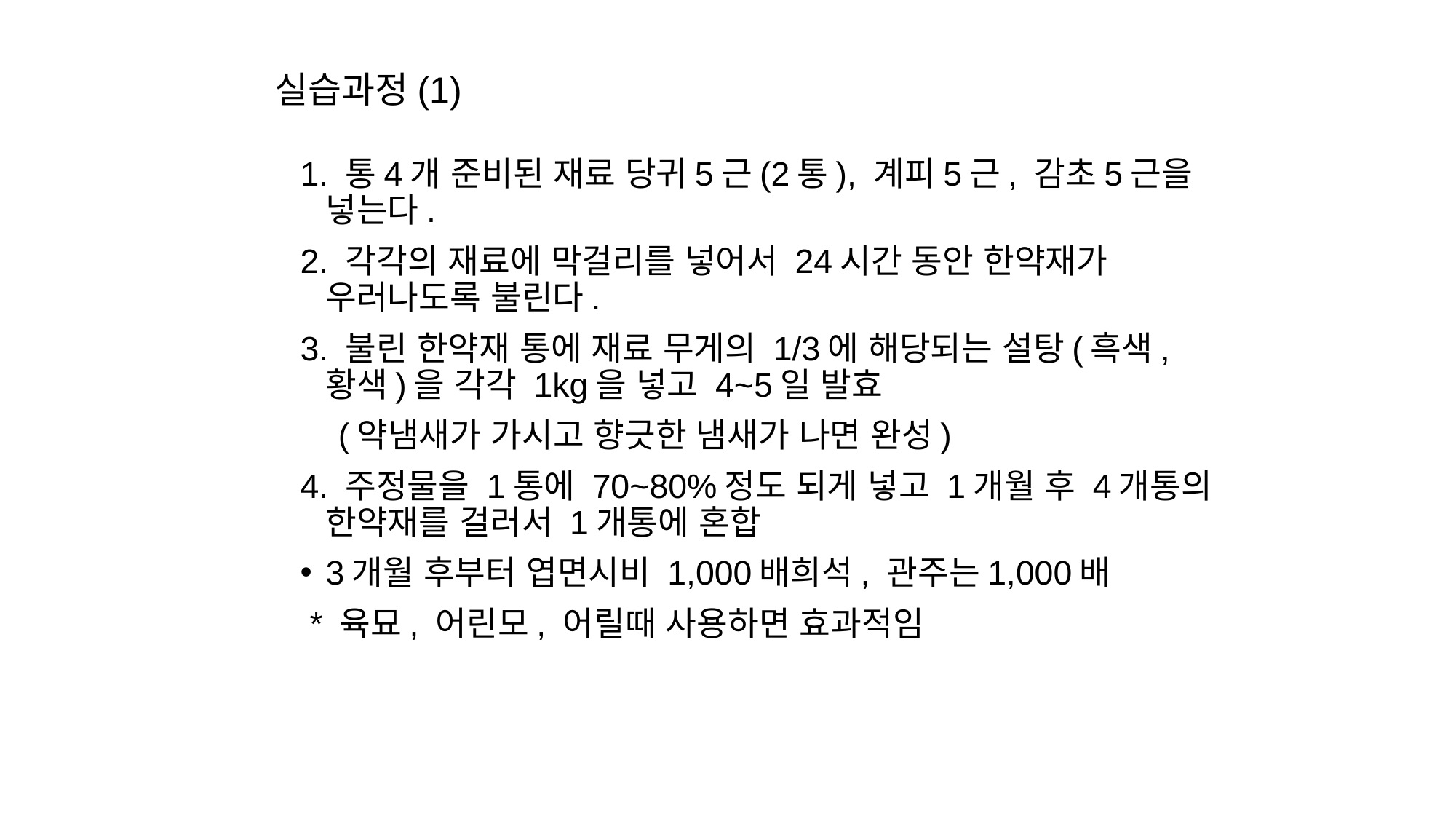

실습과정(1)
1. 통4개 준비된 재료 당귀5근(2통), 계피5근, 감초5근을 넣는다.
2. 각각의 재료에 막걸리를 넣어서 24시간 동안 한약재가 우러나도록 불린다.
3. 불린 한약재 통에 재료 무게의 1/3에 해당되는 설탕(흑색, 황색)을 각각 1kg을 넣고 4~5일 발효
    (약냄새가 가시고 향긋한 냄새가 나면 완성)
4. 주정물을 1통에 70~80%정도 되게 넣고 1개월 후 4개통의 한약재를 걸러서 1개통에 혼합
3개월 후부터 엽면시비 1,000배희석, 관주는1,000배
 * 육묘, 어린모, 어릴때 사용하면 효과적임